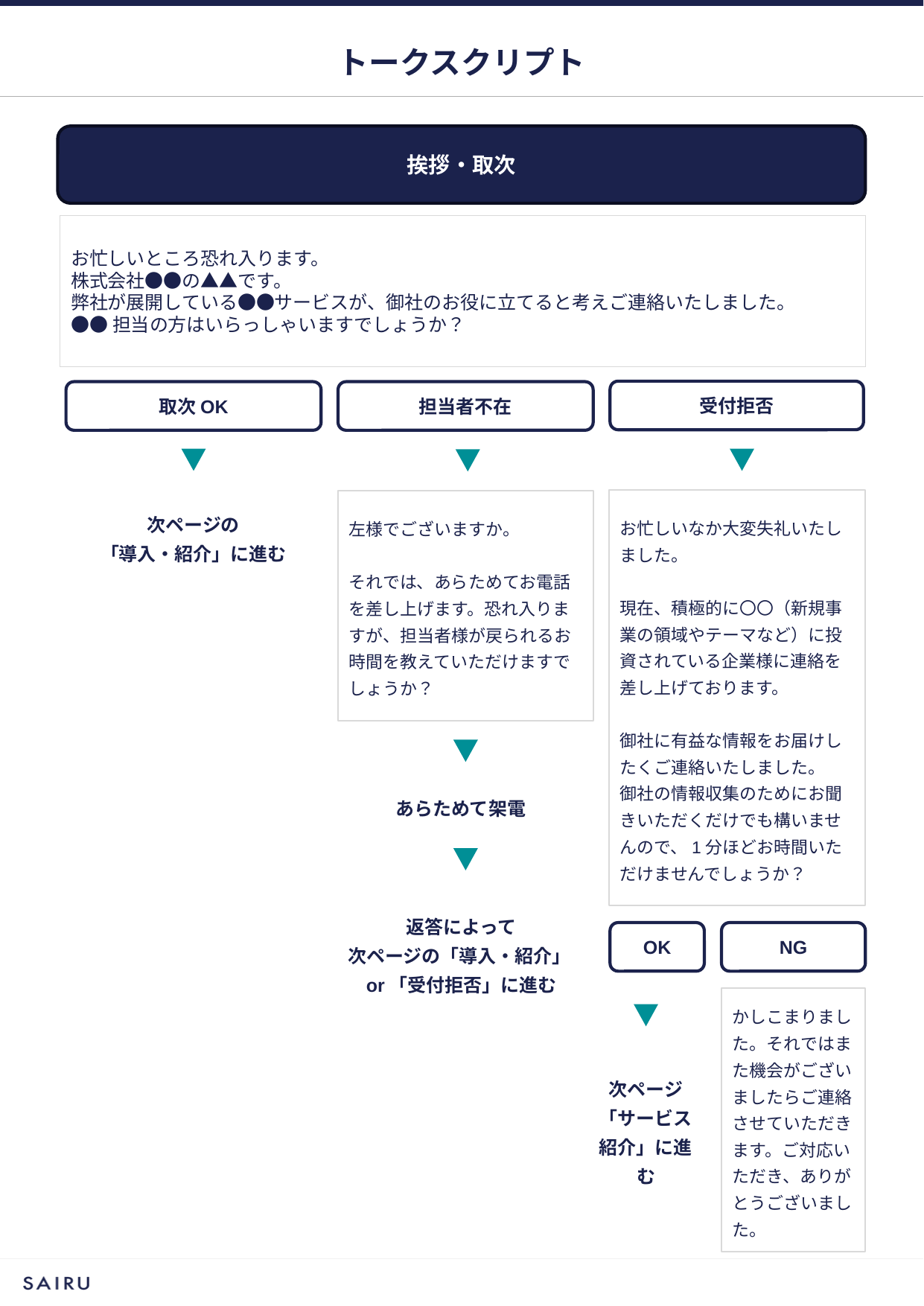

# トークスクリプト
挨拶・取次
お忙しいところ恐れ入ります。
株式会社●●の▲▲です。
弊社が展開している●●サービスが、御社のお役に立てると考えご連絡いたしました。
●●担当の方はいらっしゃいますでしょうか？
受付拒否
取次OK
担当者不在

お忙しいなか大変失礼いたしました。
現在、積極的に〇〇（新規事業の領域やテーマなど）に投資されている企業様に連絡を差し上げております。

御社に有益な情報をお届けしたくご連絡いたしました。
御社の情報収集のためにお聞きいただくだけでも構いませんので、1分ほどお時間いただけませんでしょうか？
左様でございますか。

それでは、あらためてお電話を差し上げます。恐れ入りますが、担当者様が戻られるお時間を教えていただけますでしょうか？
次ページの
「導入・紹介」に進む

あらためて架電

返答によって
次ページの「導入・紹介」or「受付拒否」に進む
OK
NG
かしこまりました。それではまた機会がございましたらご連絡させていただきます。ご対応いただき、ありがとうございました。

次ページ
「サービス紹介」に進む